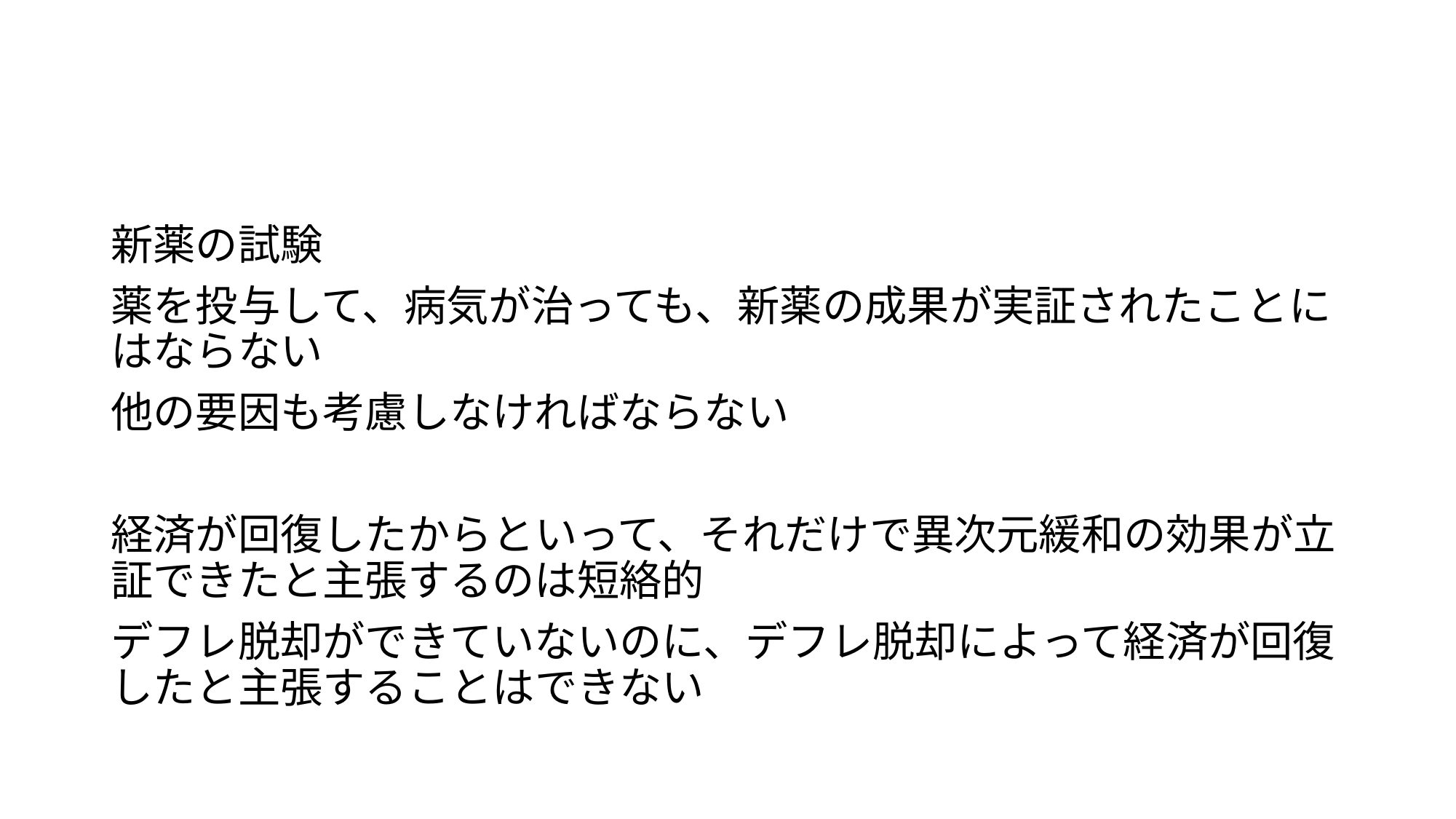

#
新薬の試験
薬を投与して、病気が治っても、新薬の成果が実証されたことにはならない
他の要因も考慮しなければならない

経済が回復したからといって、それだけで異次元緩和の効果が立証できたと主張するのは短絡的
デフレ脱却ができていないのに、デフレ脱却によって経済が回復したと主張することはできない